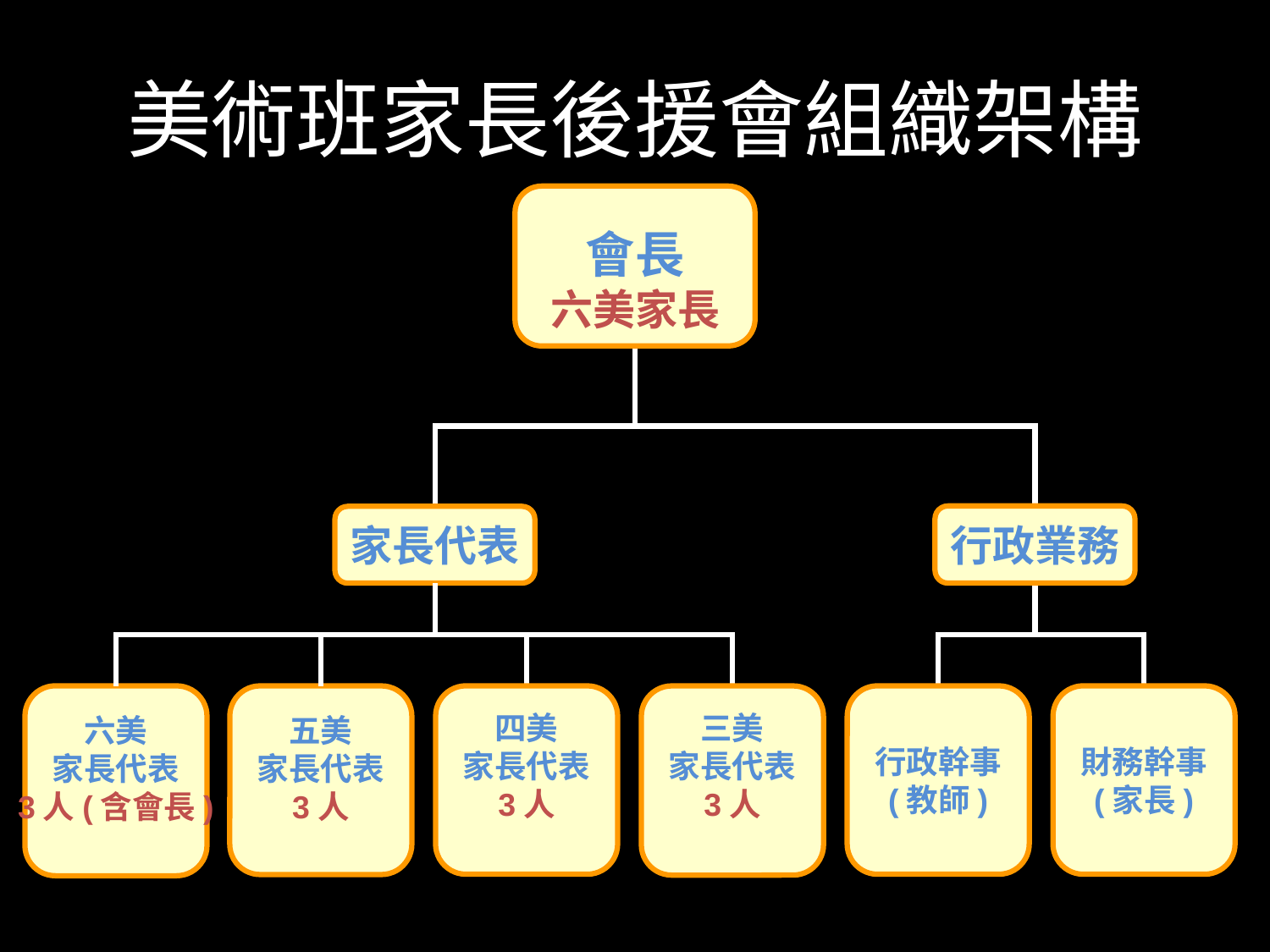

# 美術班家長後援會組織架構

會長
六美家長
行政業務
家長代表
四美
家長代表
3人

行政幹事
(教師)

財務幹事
(家長)

六美
家長代表
3人(含會長)

五美
家長代表
3人

三美
家長代表
3人